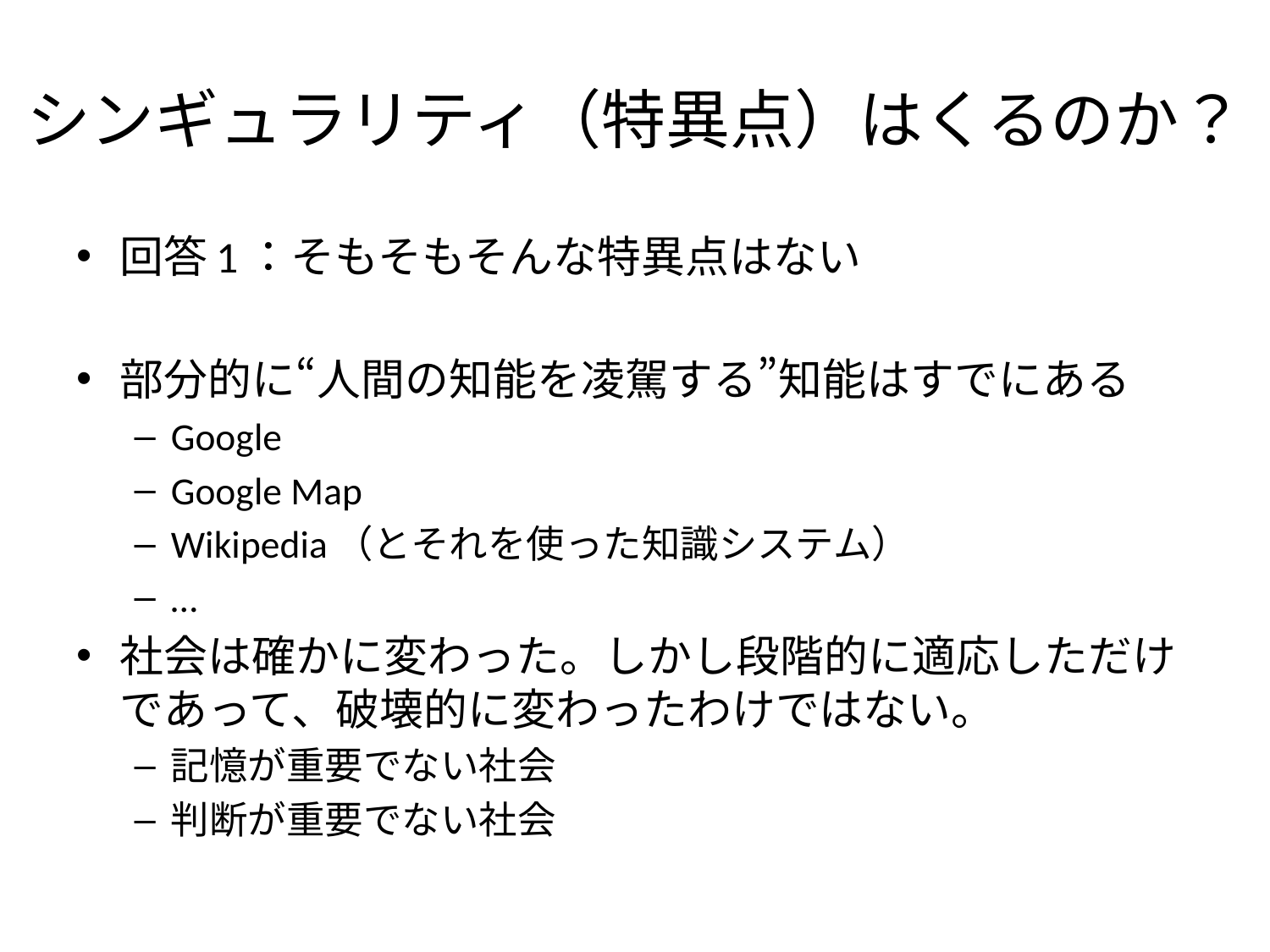

# シンギュラリティ（特異点）はくるのか？
回答1：そもそもそんな特異点はない

部分的に“人間の知能を凌駕する”知能はすでにある
Google
Google Map
Wikipedia（とそれを使った知識システム）
…
社会は確かに変わった。しかし段階的に適応しただけであって、破壊的に変わったわけではない。
記憶が重要でない社会
判断が重要でない社会